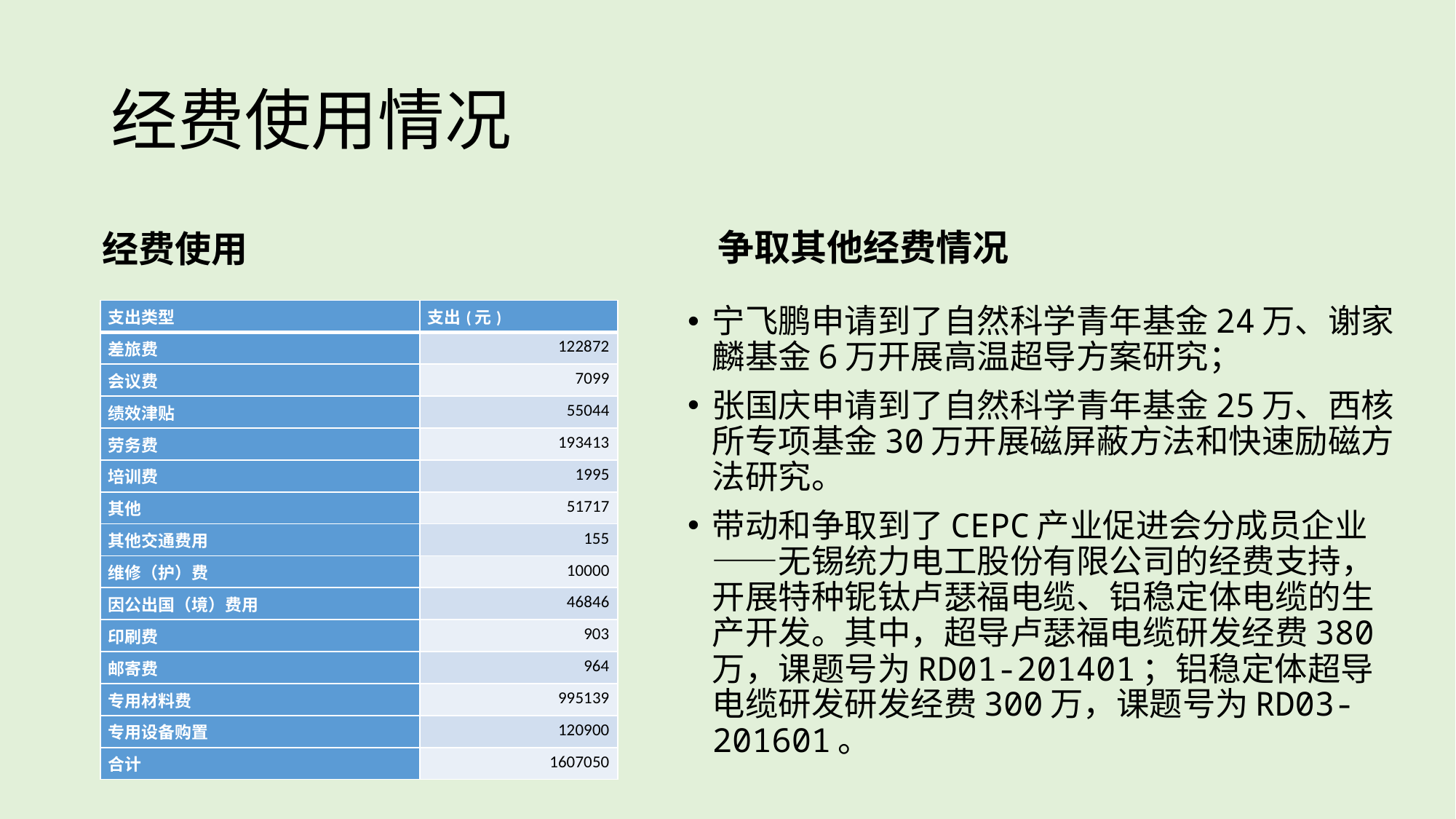

# 经费使用情况
争取其他经费情况
经费使用
宁飞鹏申请到了自然科学青年基金24万、谢家麟基金6万开展高温超导方案研究；
张国庆申请到了自然科学青年基金25万、西核所专项基金30万开展磁屏蔽方法和快速励磁方法研究。
带动和争取到了CEPC产业促进会分成员企业——无锡统力电工股份有限公司的经费支持，开展特种铌钛卢瑟福电缆、铝稳定体电缆的生产开发。其中，超导卢瑟福电缆研发经费380万，课题号为RD01-201401；铝稳定体超导电缆研发研发经费300万，课题号为RD03-201601。
| 支出类型 | 支出(元) |
| --- | --- |
| 差旅费 | 122872 |
| 会议费 | 7099 |
| 绩效津贴 | 55044 |
| 劳务费 | 193413 |
| 培训费 | 1995 |
| 其他 | 51717 |
| 其他交通费用 | 155 |
| 维修（护）费 | 10000 |
| 因公出国（境）费用 | 46846 |
| 印刷费 | 903 |
| 邮寄费 | 964 |
| 专用材料费 | 995139 |
| 专用设备购置 | 120900 |
| 合计 | 1607050 |